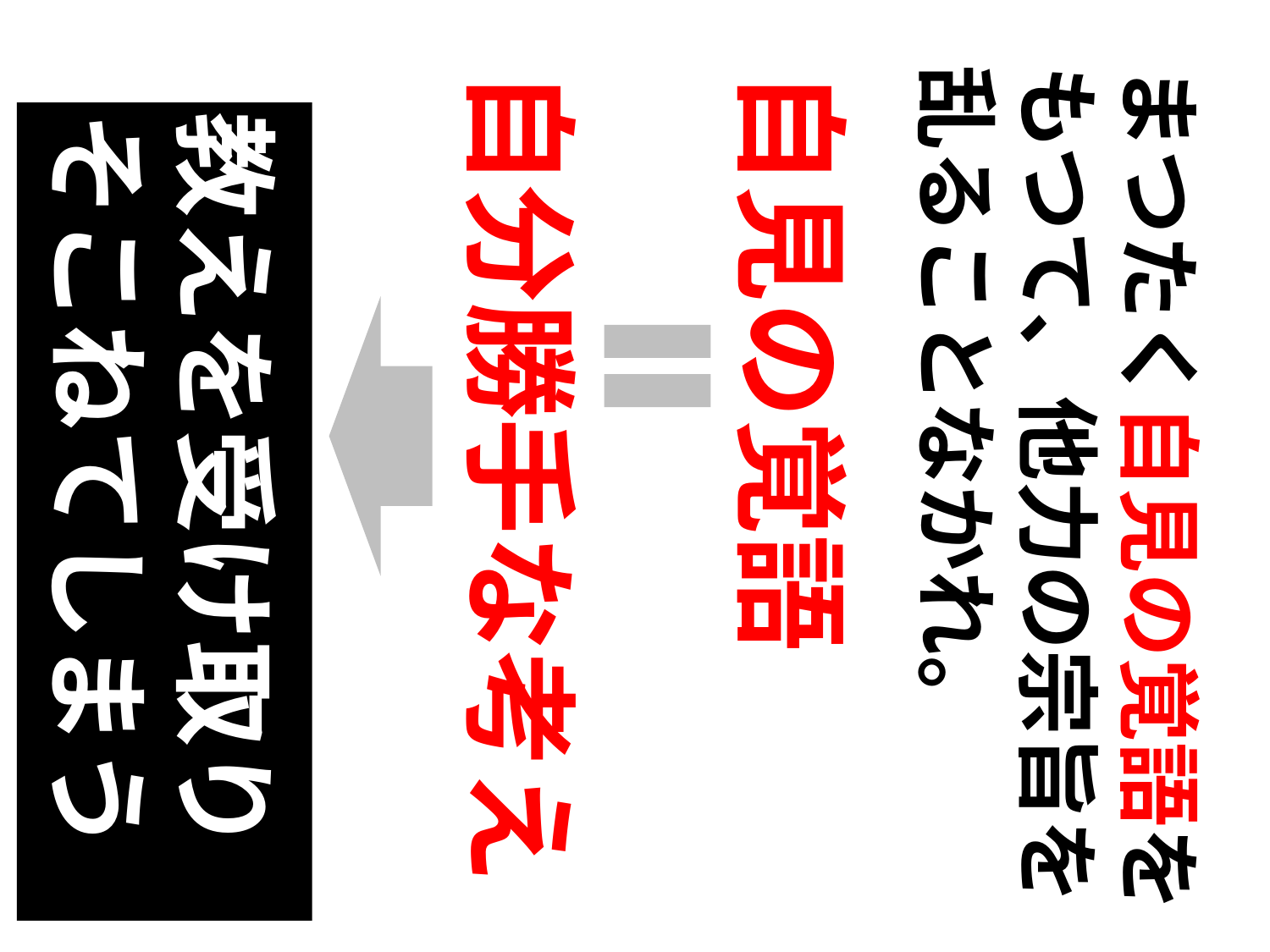

まつたく自見の覚語をもつて、他力の宗旨を乱ることなかれ。

自分勝手な考え
自見の覚語
教えを受け取りそこねてしまう